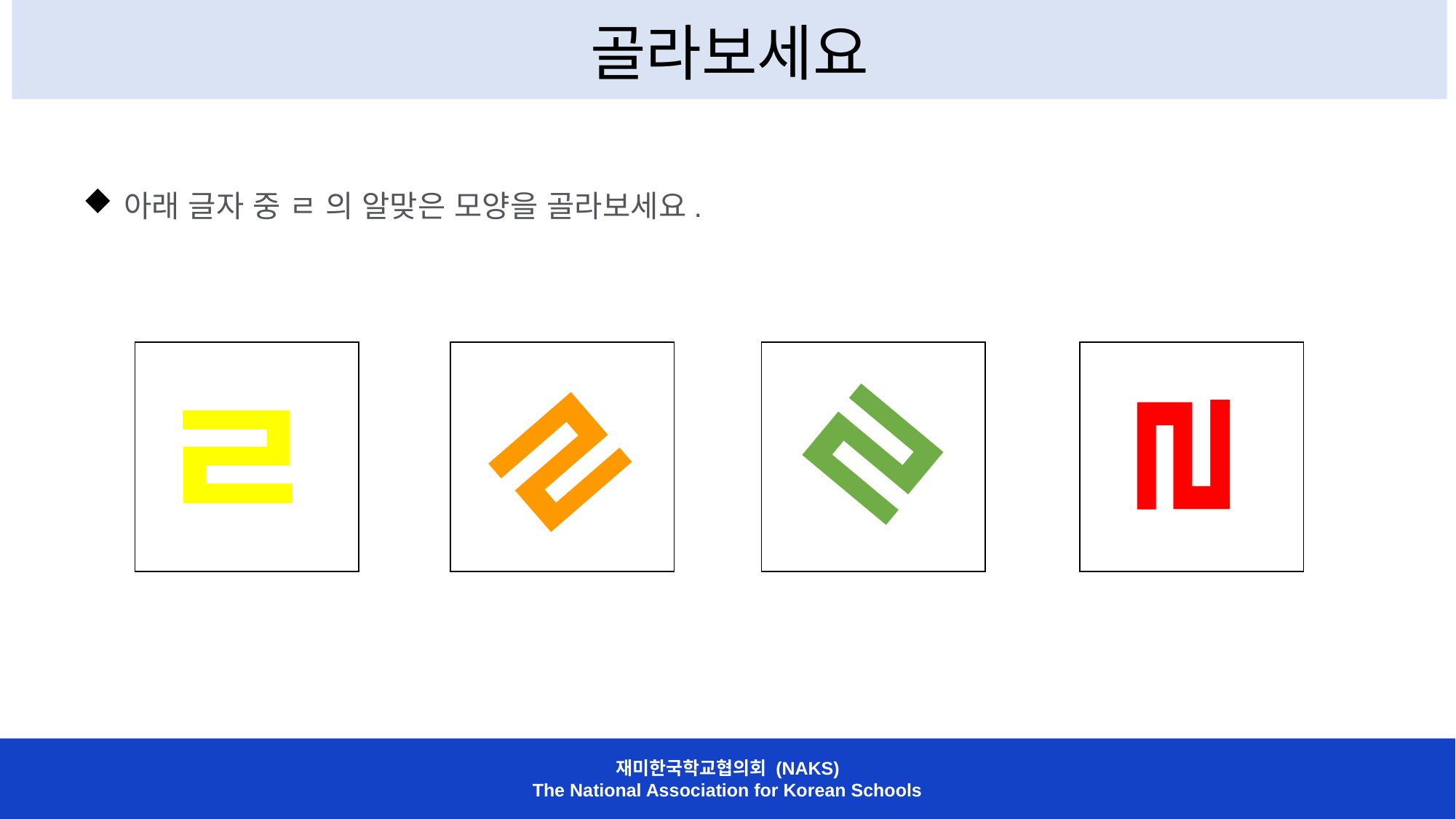

골라보세요
아래 글자 중 ㄹ 의 알맞은 모양을 골라보세요.
ㄹ
ㄹ
ㄹ
|  |
| --- |
|  |
| --- |
|  |
| --- |
|  |
| --- |
ㄹ
재미한국학교협의회 (NAKS)
The National Association for Korean Schools